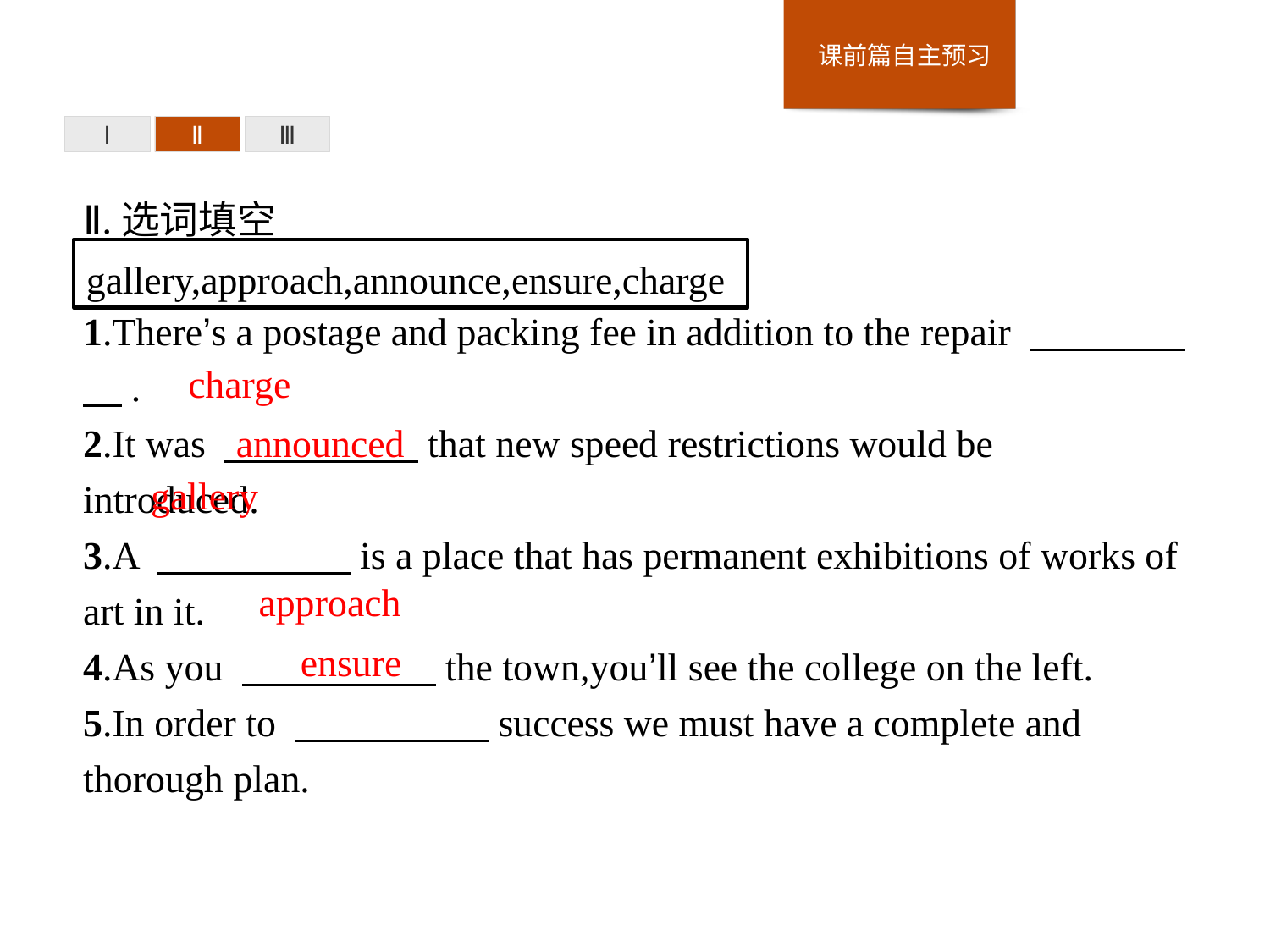

Ⅰ
Ⅱ
Ⅲ
Ⅱ.选词填空

1.There’s a postage and packing fee in addition to the repair 　　　　　.
2.It was 　　　　　that new speed restrictions would be introduced.
3.A 　　　　　is a place that has permanent exhibitions of works of art in it.
4.As you 　　　　　the town,you’ll see the college on the left.
5.In order to 　　　　　success we must have a complete and thorough plan.
gallery,approach,announce,ensure,charge
charge
announced
gallery
approach
ensure